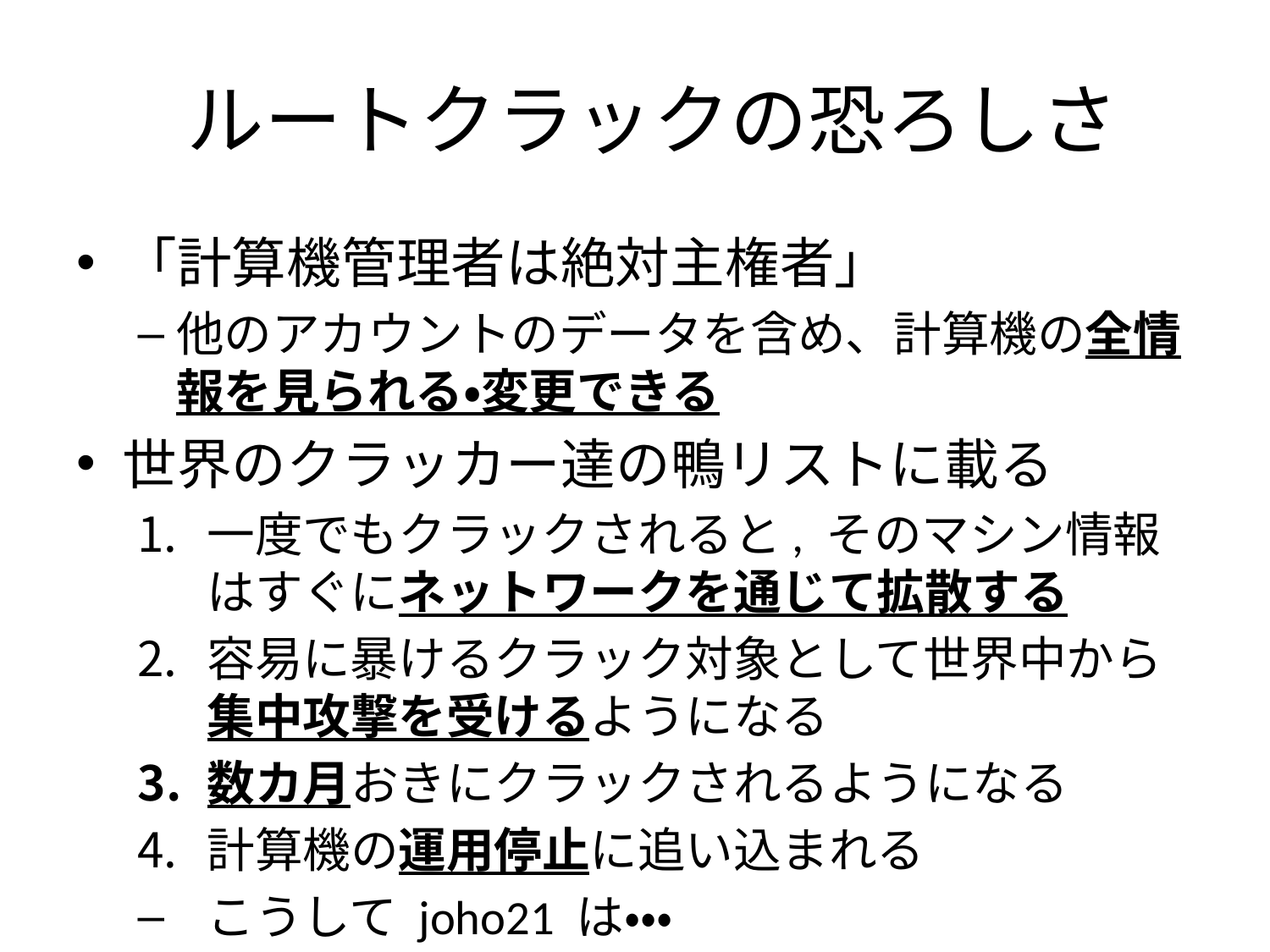

# ルートクラックの恐ろしさ
「計算機管理者は絶対主権者」
他のアカウントのデータを含め、計算機の全情報を見られる・変更できる
世界のクラッカー達の鴨リストに載る
一度でもクラックされると, そのマシン情報はすぐにネットワークを通じて拡散する
容易に暴けるクラック対象として世界中から集中攻撃を受けるようになる
数カ月おきにクラックされるようになる
計算機の運用停止に追い込まれる
こうして joho21 は・・・